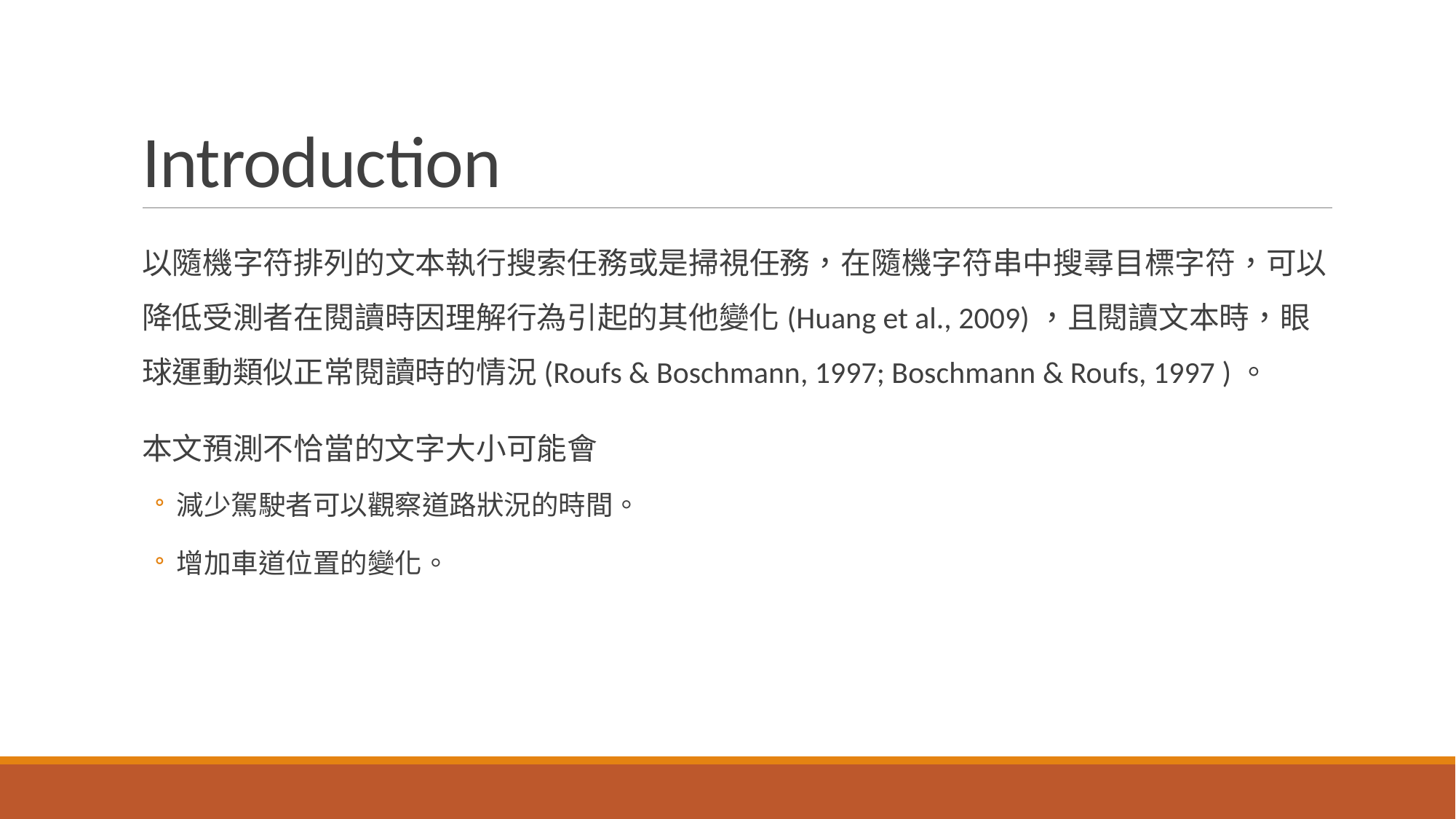

# Introduction
以隨機字符排列的文本執行搜索任務或是掃視任務，在隨機字符串中搜尋目標字符，可以降低受測者在閱讀時因理解行為引起的其他變化(Huang et al., 2009)，且閱讀文本時，眼球運動類似正常閱讀時的情況(Roufs & Boschmann, 1997; Boschmann & Roufs, 1997 )。
本文預測不恰當的文字大小可能會
減少駕駛者可以觀察道路狀況的時間。
增加車道位置的變化。